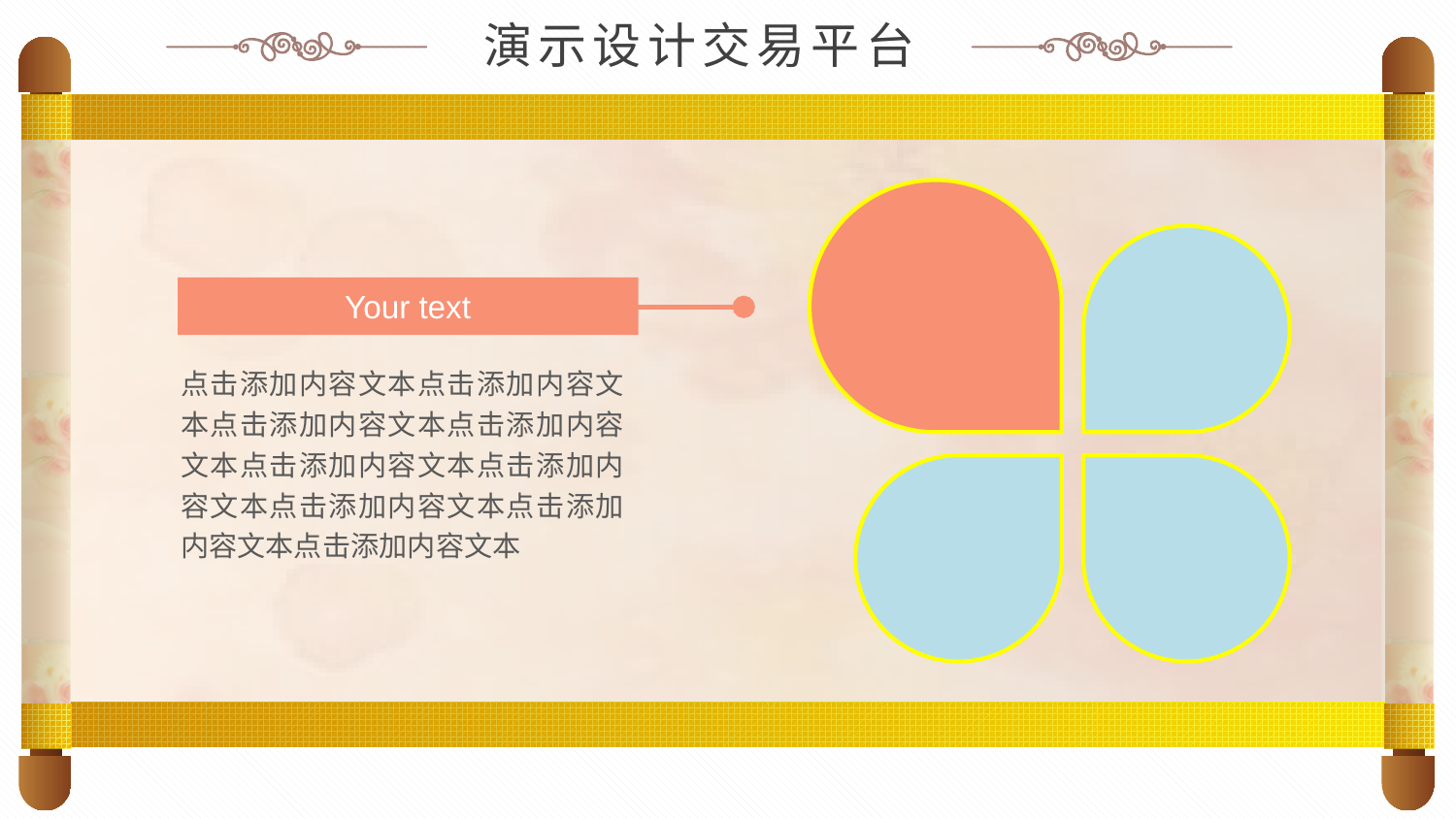

演示设计交易平台

Your text
点击添加内容文本点击添加内容文本点击添加内容文本点击添加内容文本点击添加内容文本点击添加内容文本点击添加内容文本点击添加内容文本点击添加内容文本